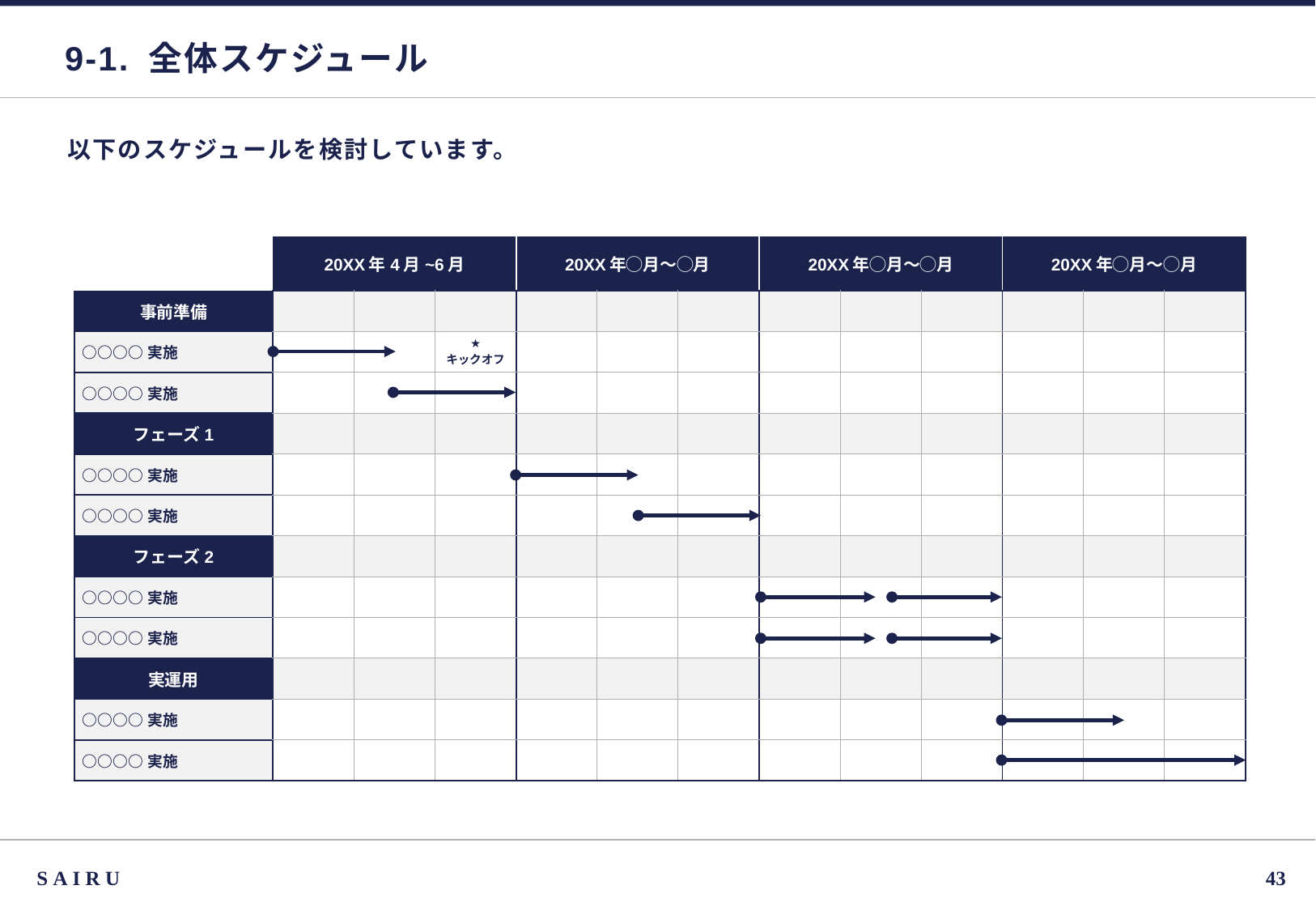

# 9-1. 全体スケジュール
以下のスケジュールを検討しています。
|  | 20XX年4月~6月 | 5月 | 6月 | 20XX年◯月〜◯月 | 8 | 9 | 20XX年◯月〜◯月 | 11 | 12 | 20XX年◯月〜◯月 |  |  |
| --- | --- | --- | --- | --- | --- | --- | --- | --- | --- | --- | --- | --- |
| 事前準備 |  |  |  |  |  |  |  |  |  |  |  |  |
| ○○○○実施 |  |  | ★ キックオフ |  |  |  |  |  |  |  |  |  |
| ○○○○実施 |  |  |  |  |  |  |  |  |  |  |  |  |
| フェーズ1 |  |  |  |  |  |  |  |  |  |  |  |  |
| ○○○○実施 |  |  |  |  |  |  |  |  |  |  |  |  |
| ○○○○実施 |  |  |  |  |  |  |  |  |  |  |  |  |
| フェーズ2 |  |  |  |  |  |  |  |  |  |  |  |  |
| ○○○○実施 |  |  |  |  |  |  |  |  |  |  |  |  |
| ○○○○実施 |  |  |  |  |  |  |  |  |  |  |  |  |
| 実運用 |  |  |  |  |  |  |  |  |  |  |  |  |
| ○○○○実施 |  |  |  |  |  |  |  |  |  |  |  |  |
| ○○○○実施 |  |  |  |  |  |  |  |  |  |  |  |  |
SAIRU
43